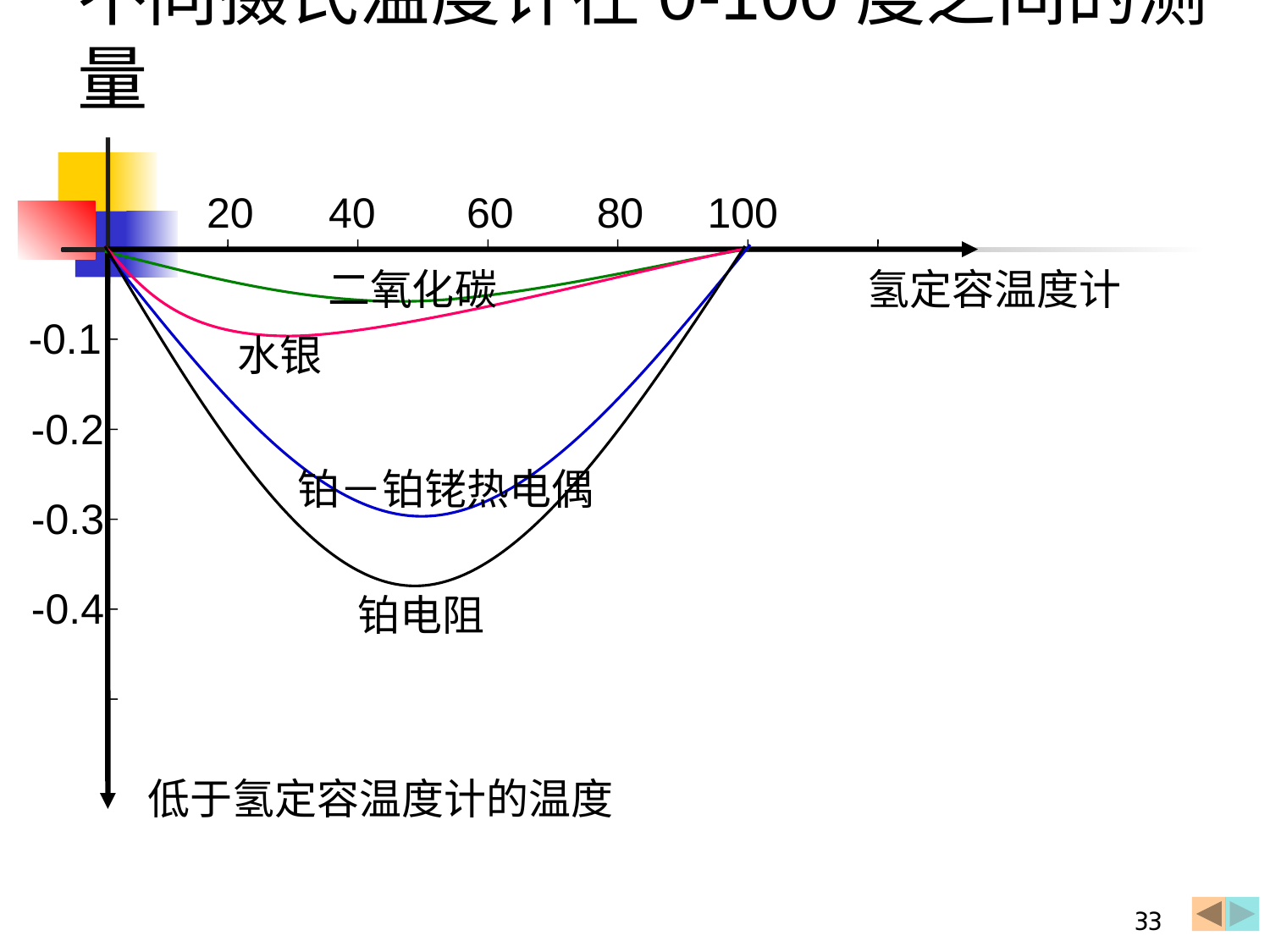

# 不同摄氏温度计在0-100度之间的测量
20
40
60
80
100

-0.1
-0.2
-0.3
-0.4

二氧化碳
氢定容温度计
水银
铂－铂铑热电偶
铂电阻
低于氢定容温度计的温度
33